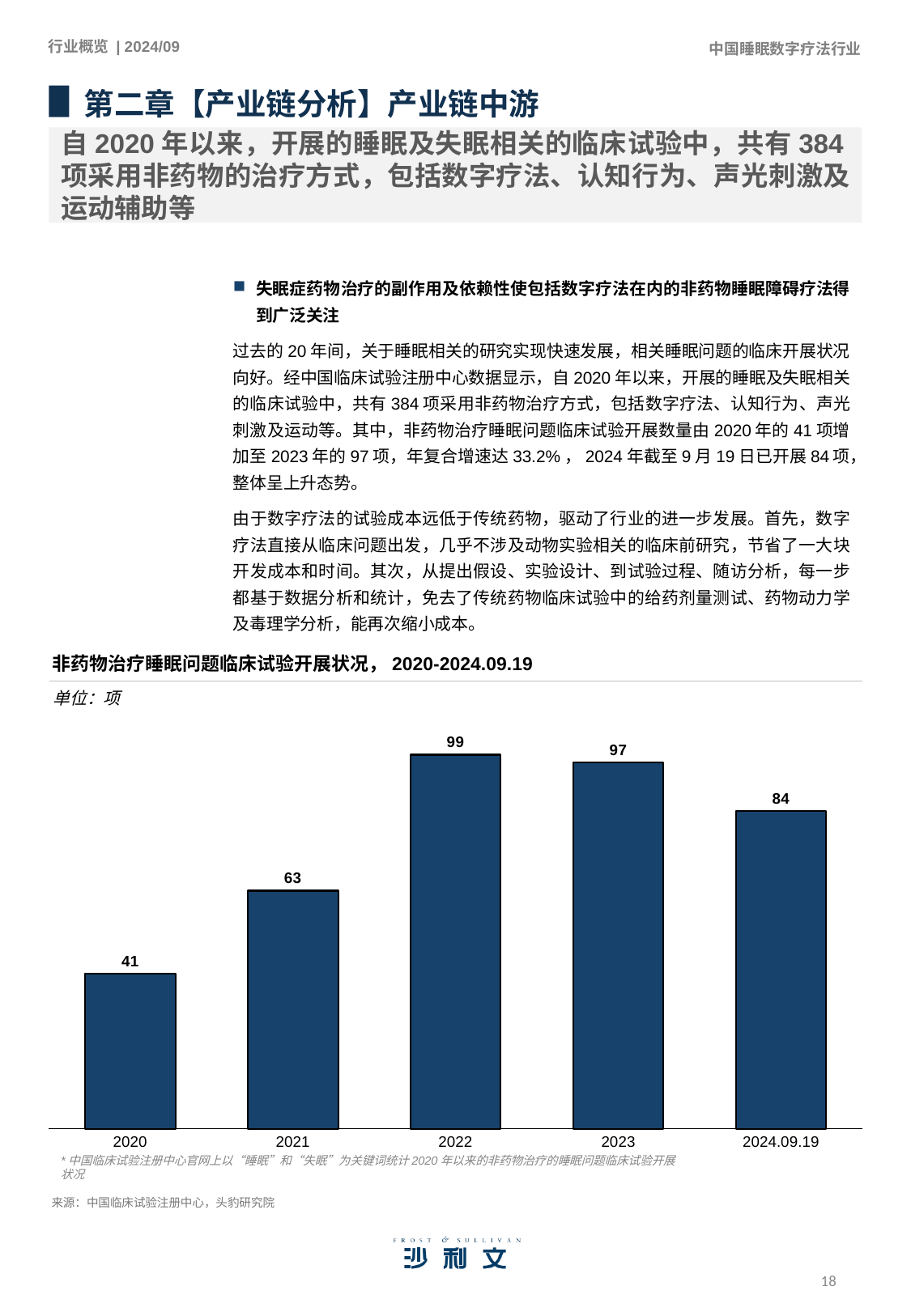

第二章【产业链分析】产业链中游

自2020年以来，开展的睡眠及失眠相关的临床试验中，共有384项采用非药物的治疗方式，包括数字疗法、认知行为、声光刺激及运动辅助等
失眠症药物治疗的副作用及依赖性使包括数字疗法在内的非药物睡眠障碍疗法得到广泛关注
过去的20年间，关于睡眠相关的研究实现快速发展，相关睡眠问题的临床开展状况向好。经中国临床试验注册中心数据显示，自2020年以来，开展的睡眠及失眠相关的临床试验中，共有384项采用非药物治疗方式，包括数字疗法、认知行为、声光刺激及运动等。其中，非药物治疗睡眠问题临床试验开展数量由2020年的41项增加至2023年的97项，年复合增速达33.2%，2024年截至9月19日已开展84项，整体呈上升态势。
由于数字疗法的试验成本远低于传统药物，驱动了行业的进一步发展。首先，数字疗法直接从临床问题出发，几乎不涉及动物实验相关的临床前研究，节省了一大块开发成本和时间。其次，从提出假设、实验设计、到试验过程、随访分析，每一步都基于数据分析和统计，免去了传统药物临床试验中的给药剂量测试、药物动力学及毒理学分析，能再次缩小成本。
非药物治疗睡眠问题临床试验开展状况，2020-2024.09.19
单位：项

### Chart

| Category |  |
|---|---|
2020
2021
2022
2023
2024.09.19
*中国临床试验注册中心官网上以“睡眠”和“失眠”为关键词统计2020年以来的非药物治疗的睡眠问题临床试验开展状况
来源：中国临床试验注册中心，头豹研究院